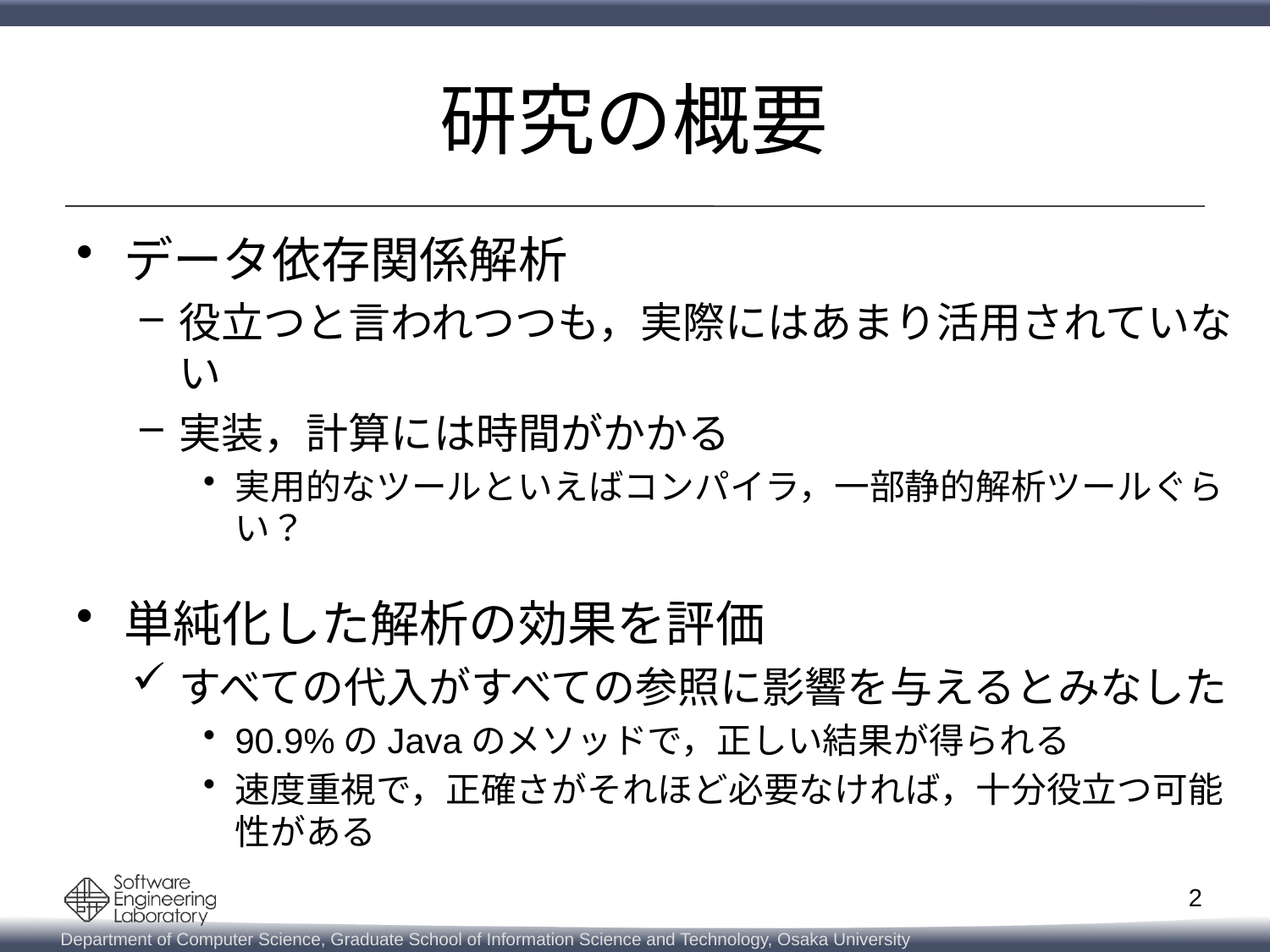

# 研究の概要
データ依存関係解析
役立つと言われつつも，実際にはあまり活用されていない
実装，計算には時間がかかる
実用的なツールといえばコンパイラ，一部静的解析ツールぐらい？
単純化した解析の効果を評価
すべての代入がすべての参照に影響を与えるとみなした
90.9%のJavaのメソッドで，正しい結果が得られる
速度重視で，正確さがそれほど必要なければ，十分役立つ可能性がある
2